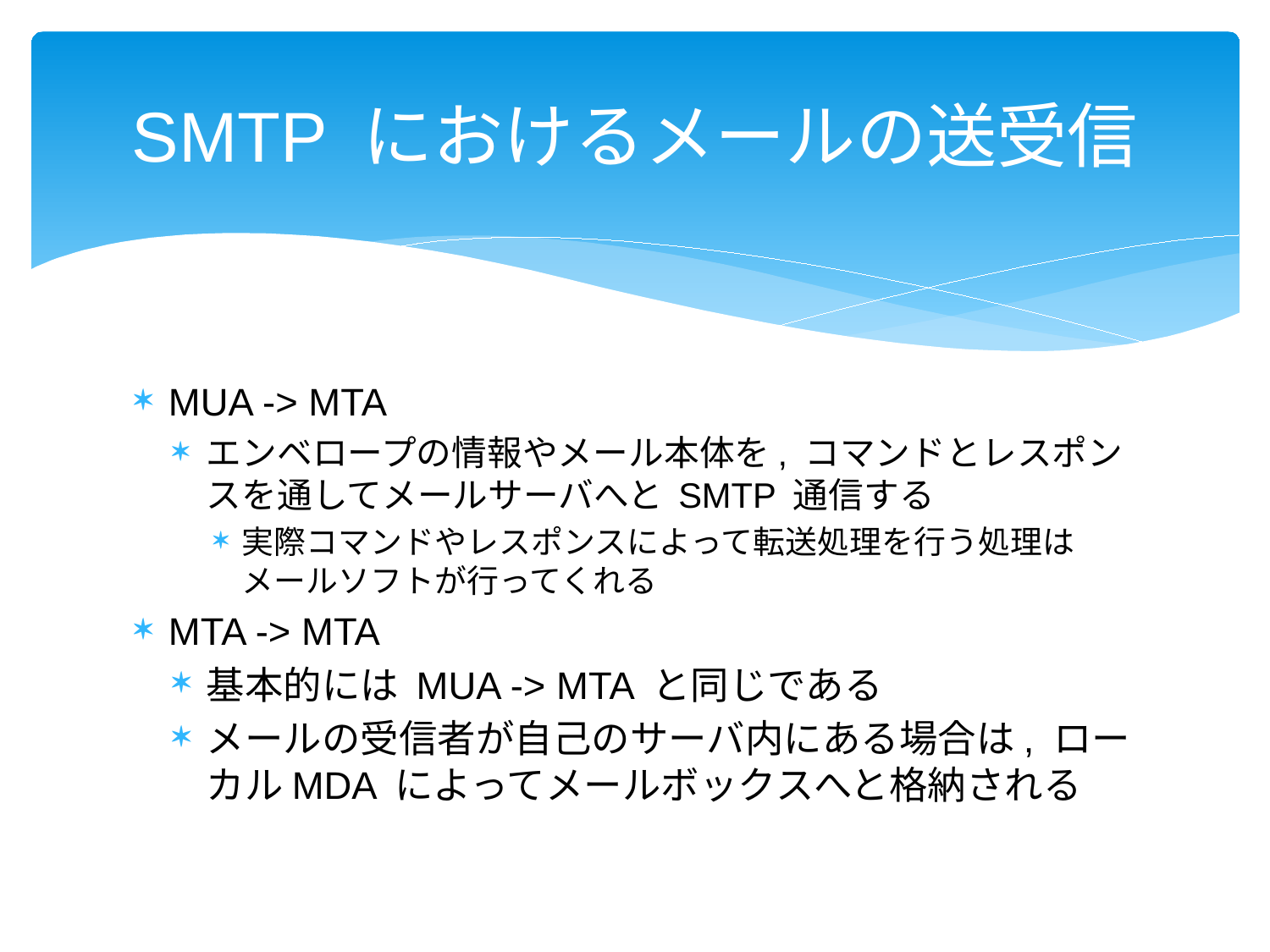

# SMTP におけるメールの送受信
MUA -> MTA
エンベロープの情報やメール本体を, コマンドとレスポンスを通してメールサーバへと SMTP 通信する
実際コマンドやレスポンスによって転送処理を行う処理はメールソフトが行ってくれる
MTA -> MTA
基本的には MUA -> MTA と同じである
メールの受信者が自己のサーバ内にある場合は, ローカルMDA によってメールボックスへと格納される